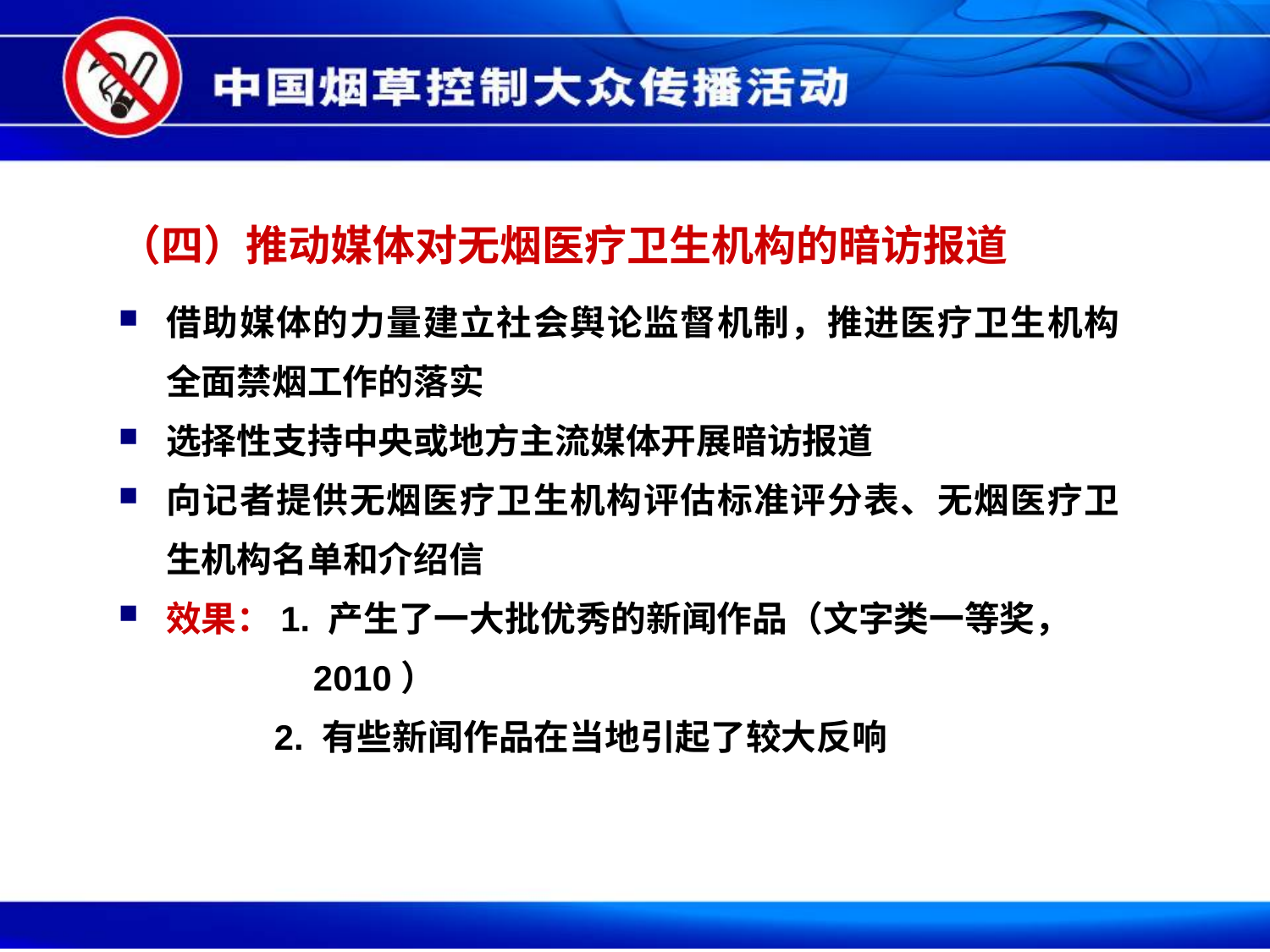

（四）推动媒体对无烟医疗卫生机构的暗访报道
借助媒体的力量建立社会舆论监督机制，推进医疗卫生机构全面禁烟工作的落实
选择性支持中央或地方主流媒体开展暗访报道
向记者提供无烟医疗卫生机构评估标准评分表、无烟医疗卫生机构名单和介绍信
效果：1. 产生了一大批优秀的新闻作品（文字类一等奖，
                    2010）
                2. 有些新闻作品在当地引起了较大反响